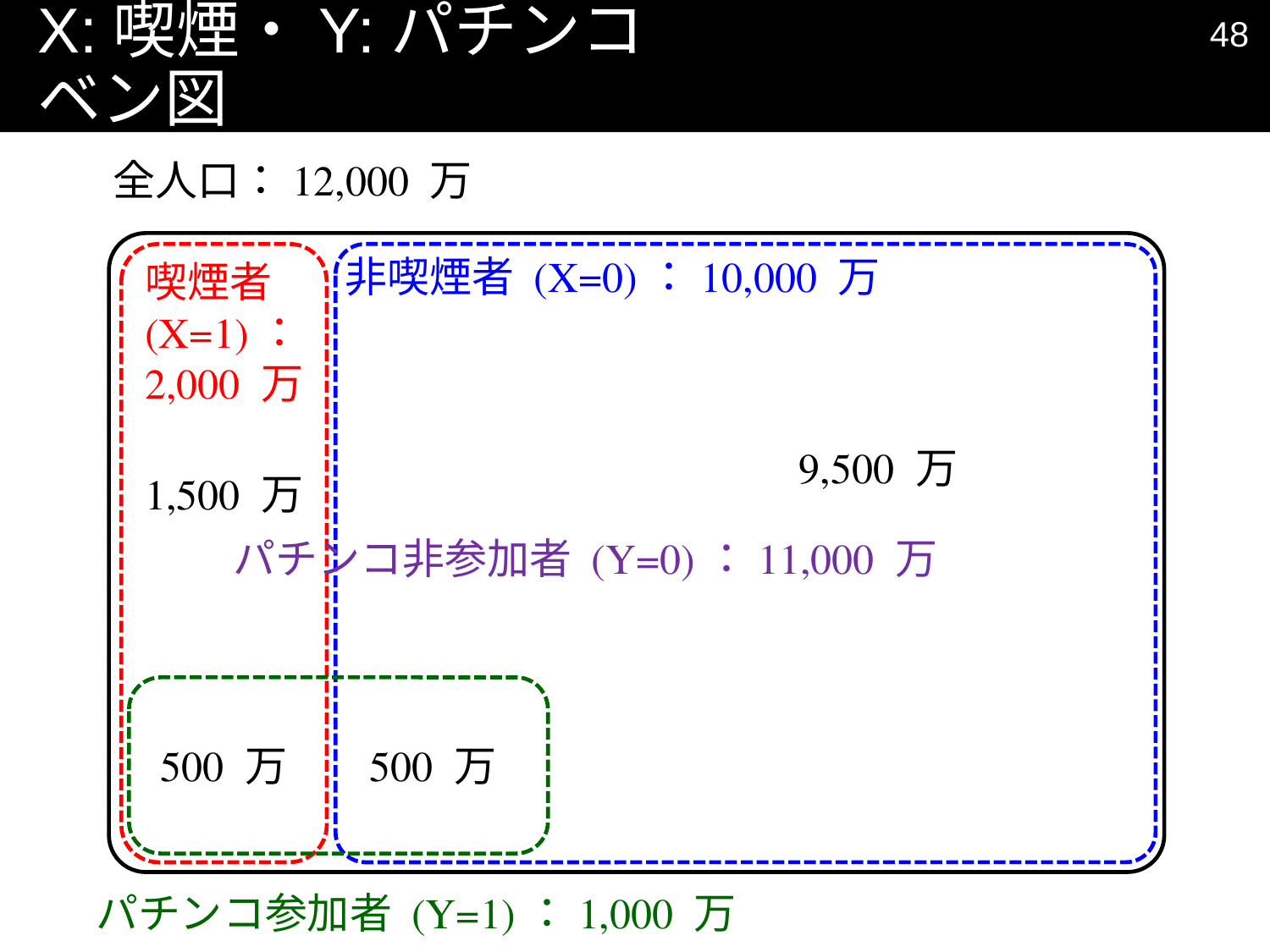

48
# X:喫煙・Y:パチンコ ベン図
全人口：12,000 万

非喫煙者 (X=0)：10,000 万
喫煙者
(X=1)：
2,000 万
9,500 万
1,500 万
パチンコ非参加者 (Y=0)：11,000 万

500 万
500 万
パチンコ参加者 (Y=1)：1,000 万